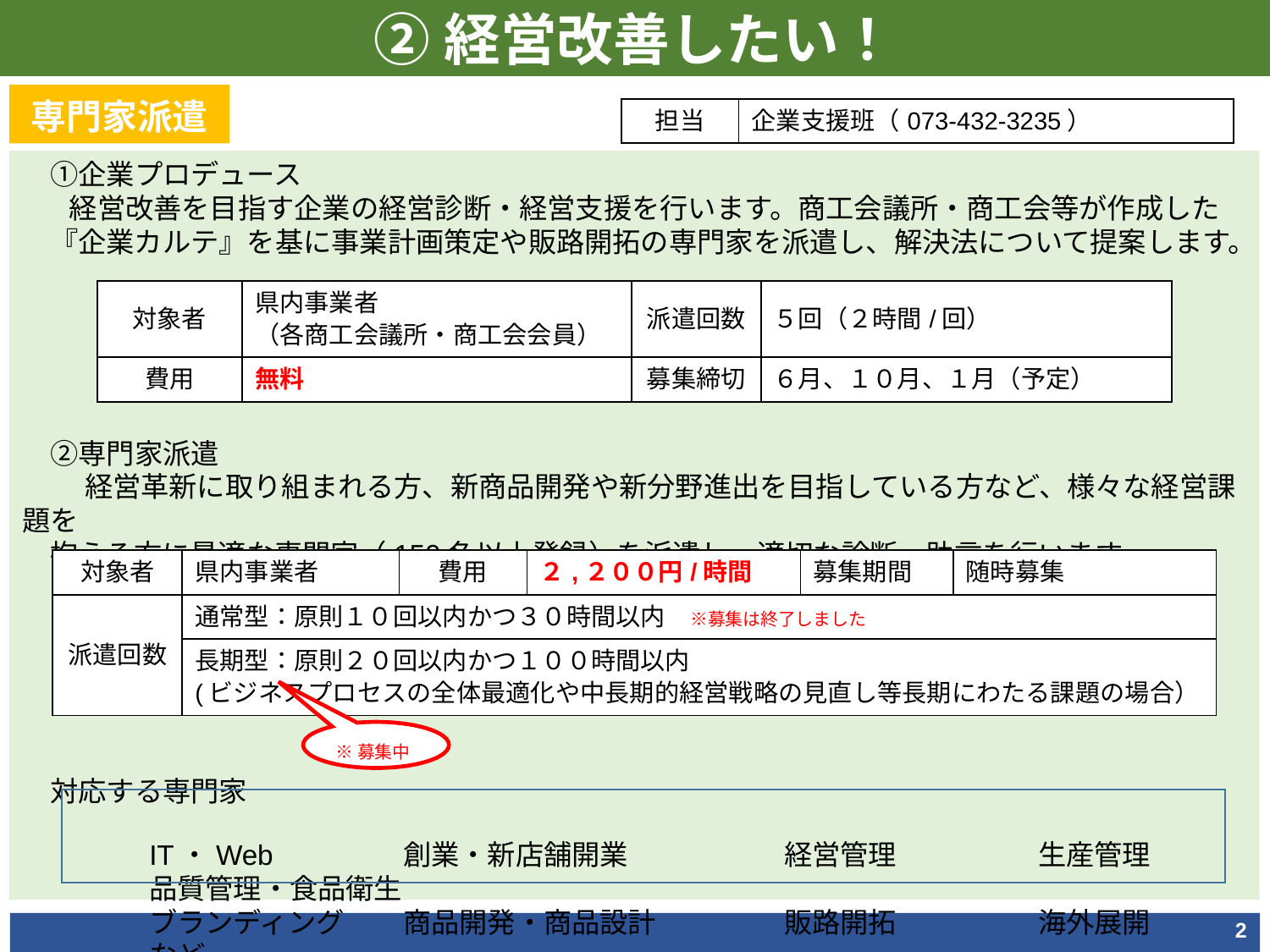

②経営改善したい！
専門家派遣
| 担当 | 企業支援班（073-432-3235） |
| --- | --- |
　①企業プロデュース
　   経営改善を目指す企業の経営診断・経営支援を行います。商工会議所・商工会等が作成した
　『企業カルテ』を基に事業計画策定や販路開拓の専門家を派遣し、解決法について提案します。

　②専門家派遣
　　 経営革新に取り組まれる方、新商品開発や新分野進出を目指している方など、様々な経営課題を
　抱える方に最適な専門家（150名以上登録）を派遣し、適切な診断・助言を行います。

　対応する専門家

　　　	IT・Web		創業・新店舗開業		経営管理		生産管理		品質管理・食品衛生
	ブランディング	商品開発・商品設計		販路開拓		海外展開		など
| 対象者 | 県内事業者 （各商工会議所・商工会会員） | 派遣回数 | ５回（２時間/回） |
| --- | --- | --- | --- |
| 費用 | 無料 | 募集締切 | ６月、１０月、１月（予定） |
| 対象者 | 県内事業者 | 費用 | ２,２００円/時間 | 募集期間 | 随時募集 |
| --- | --- | --- | --- | --- | --- |
| 派遣回数 | 通常型：原則１０回以内かつ３０時間以内　※募集は終了しました |  |  |  |  |
|  | 長期型：原則２０回以内かつ１００時間以内 (ビジネスプロセスの全体最適化や中長期的経営戦略の見直し等長期にわたる課題の場合） |  |  |  |  |
※募集中

2